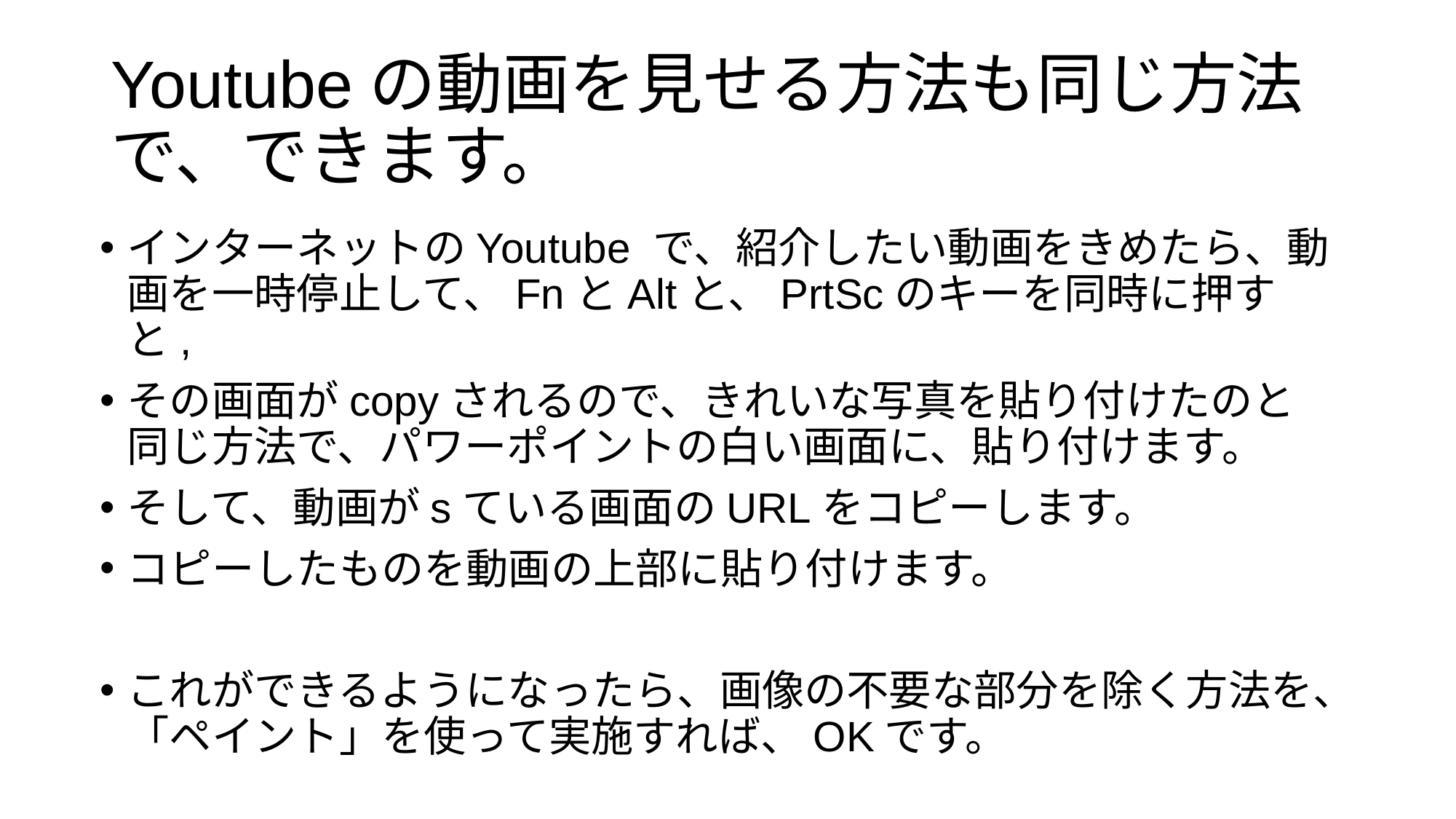

# Youtubeの動画を見せる方法も同じ方法で、できます。
インターネットのYoutube で、紹介したい動画をきめたら、動画を一時停止して、FnとAltと、PrtScのキーを同時に押すと,
その画面がcopyされるので、きれいな写真を貼り付けたのと同じ方法で、パワーポイントの白い画面に、貼り付けます。
そして、動画がsている画面のURLをコピーします。
コピーしたものを動画の上部に貼り付けます。

これができるようになったら、画像の不要な部分を除く方法を、「ペイント」を使って実施すれば、OKです。